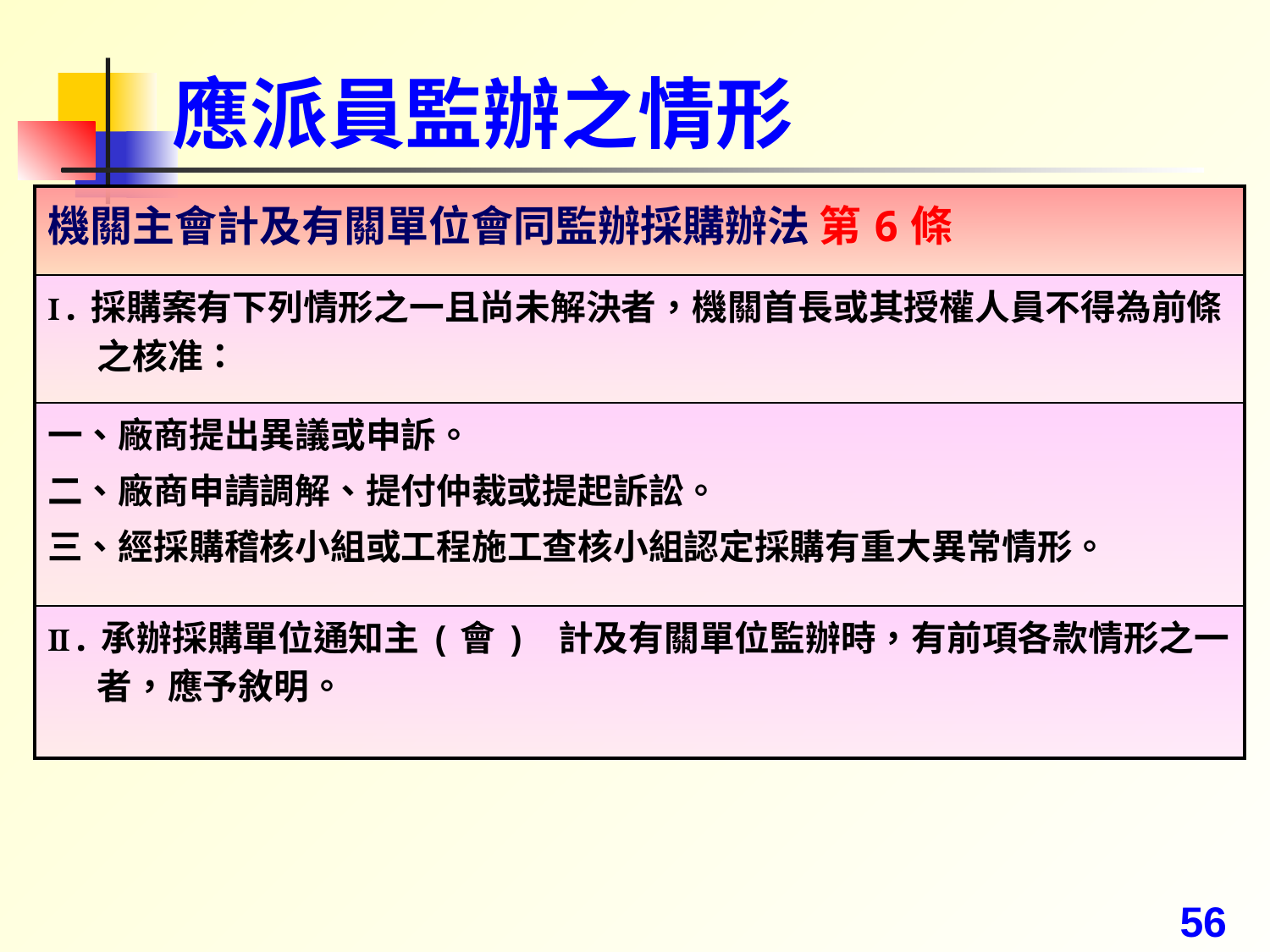

# 應派員監辦之情形
| 機關主會計及有關單位會同監辦採購辦法 第6條 |
| --- |
| Ⅰ.採購案有下列情形之一且尚未解決者，機關首長或其授權人員不得為前條之核准： |
| 一、廠商提出異議或申訴。 二、廠商申請調解、提付仲裁或提起訴訟。 三、經採購稽核小組或工程施工查核小組認定採購有重大異常情形。 |
| Ⅱ.承辦採購單位通知主(會) 計及有關單位監辦時，有前項各款情形之一者，應予敘明。 |
56